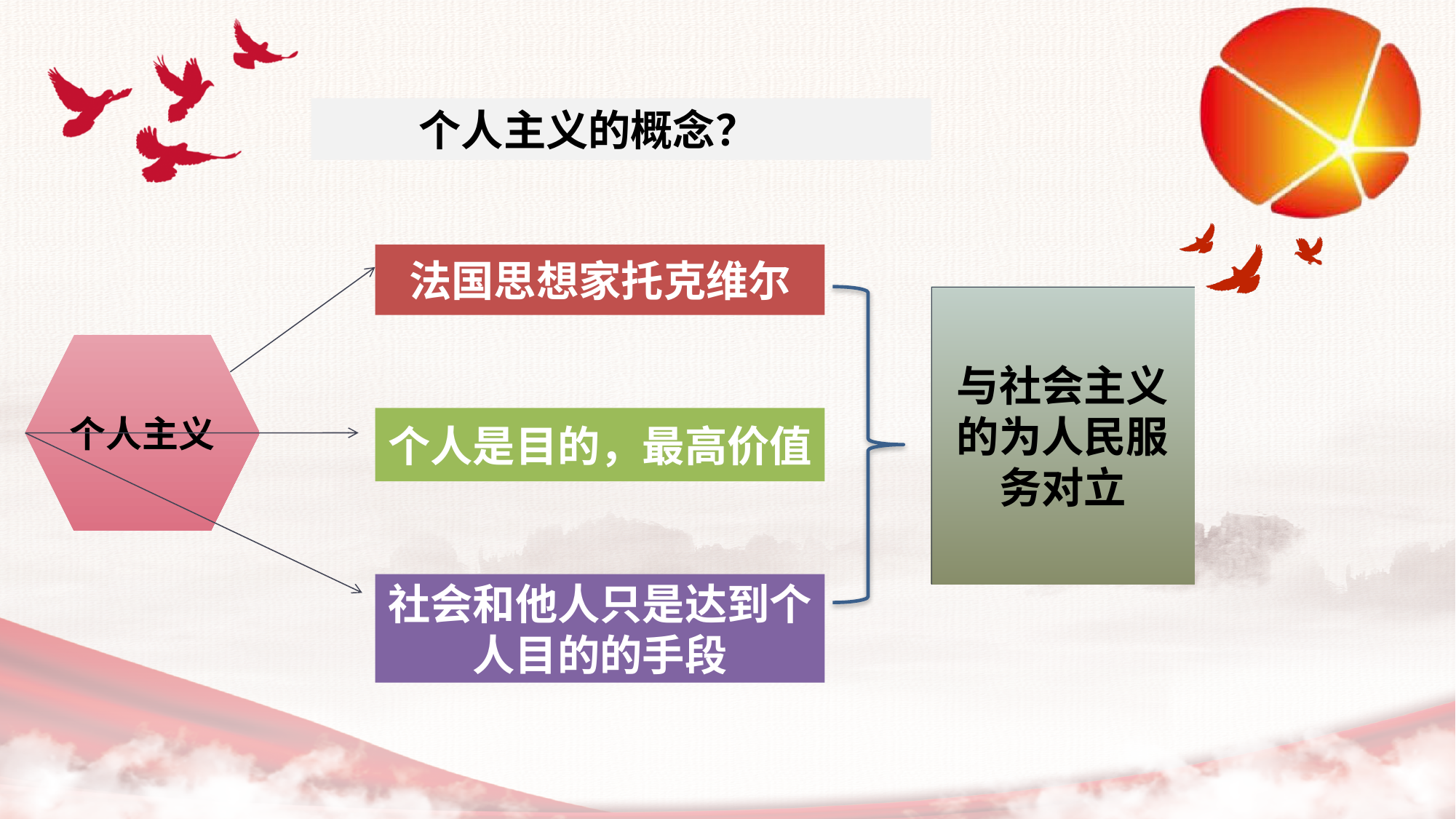

个人主义的概念？
法国思想家托克维尔

与社会主义的为人民服务对立
个人主义
个人是目的，最高价值
社会和他人只是达到个人目的的手段